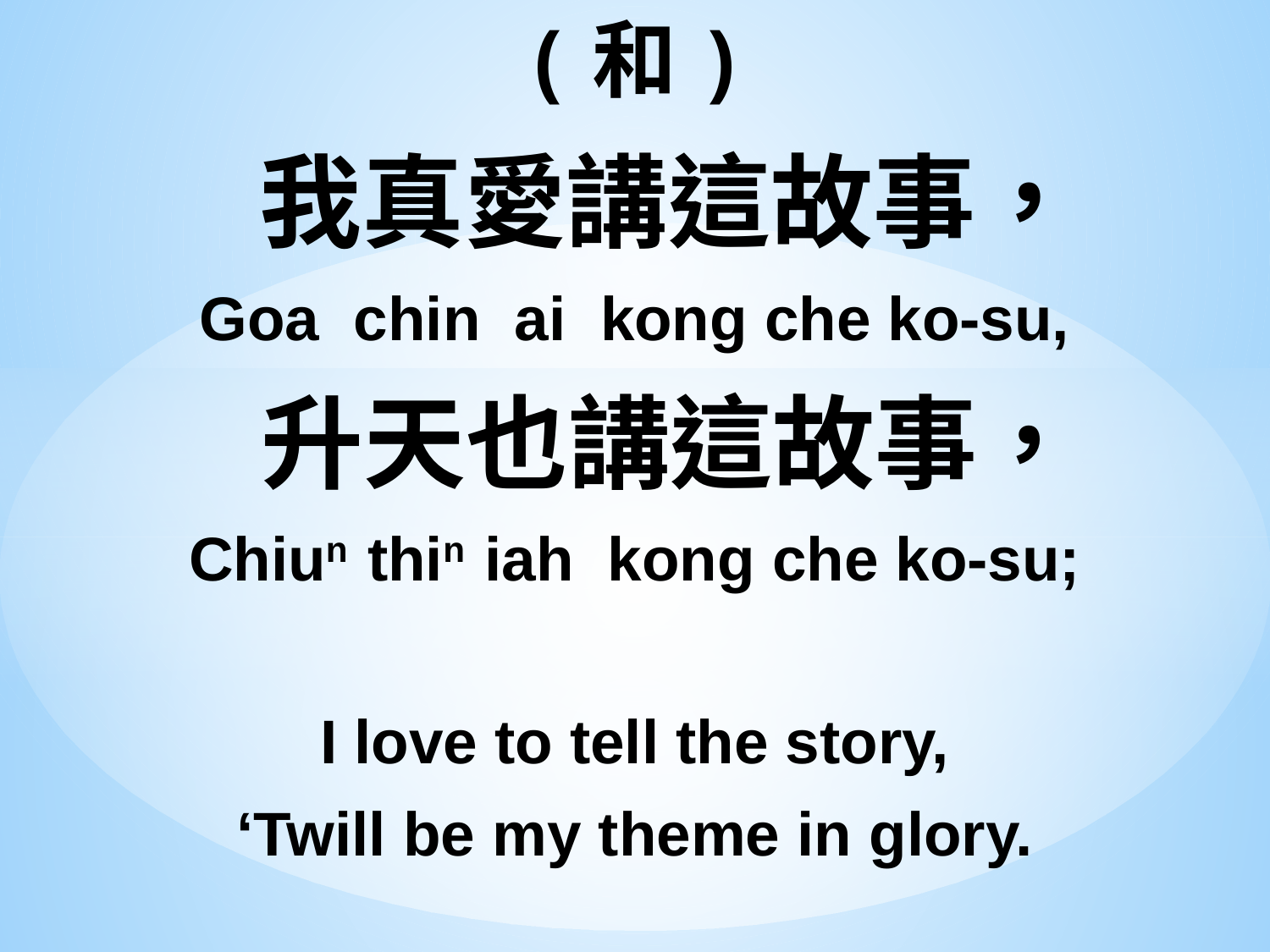

(和)
  我真愛講這故事，
Goa  chin  ai  kong che ko-su,
  升天也講這故事，
Chiun  thin  iah  kong che ko-su;

I love to tell the story,
‘Twill be my theme in glory.